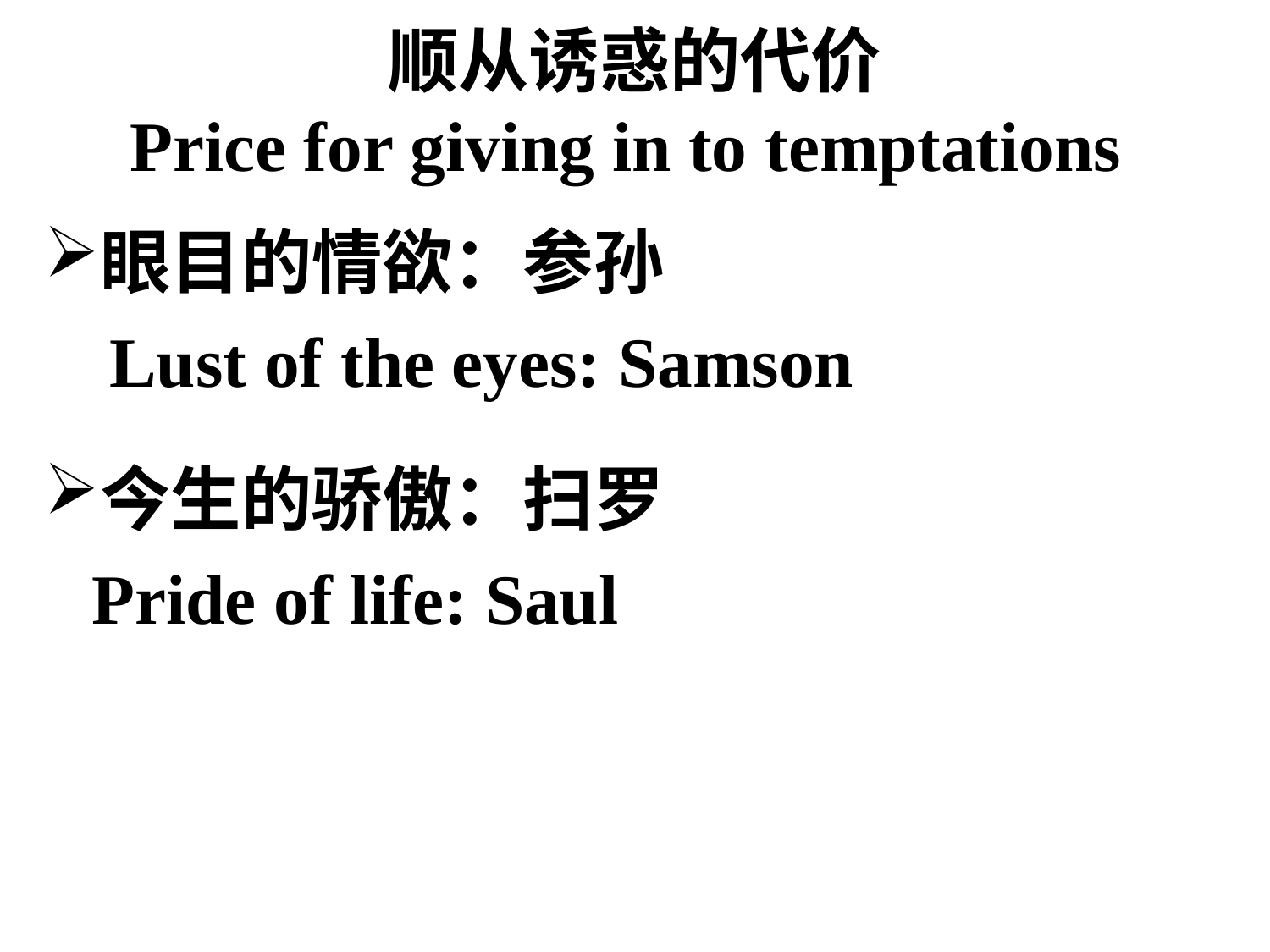

# 顺从诱惑的代价 Price for giving in to temptations
眼目的情欲：参孙
	 Lust of the eyes: Samson

今生的骄傲：扫罗
	Pride of life: Saul